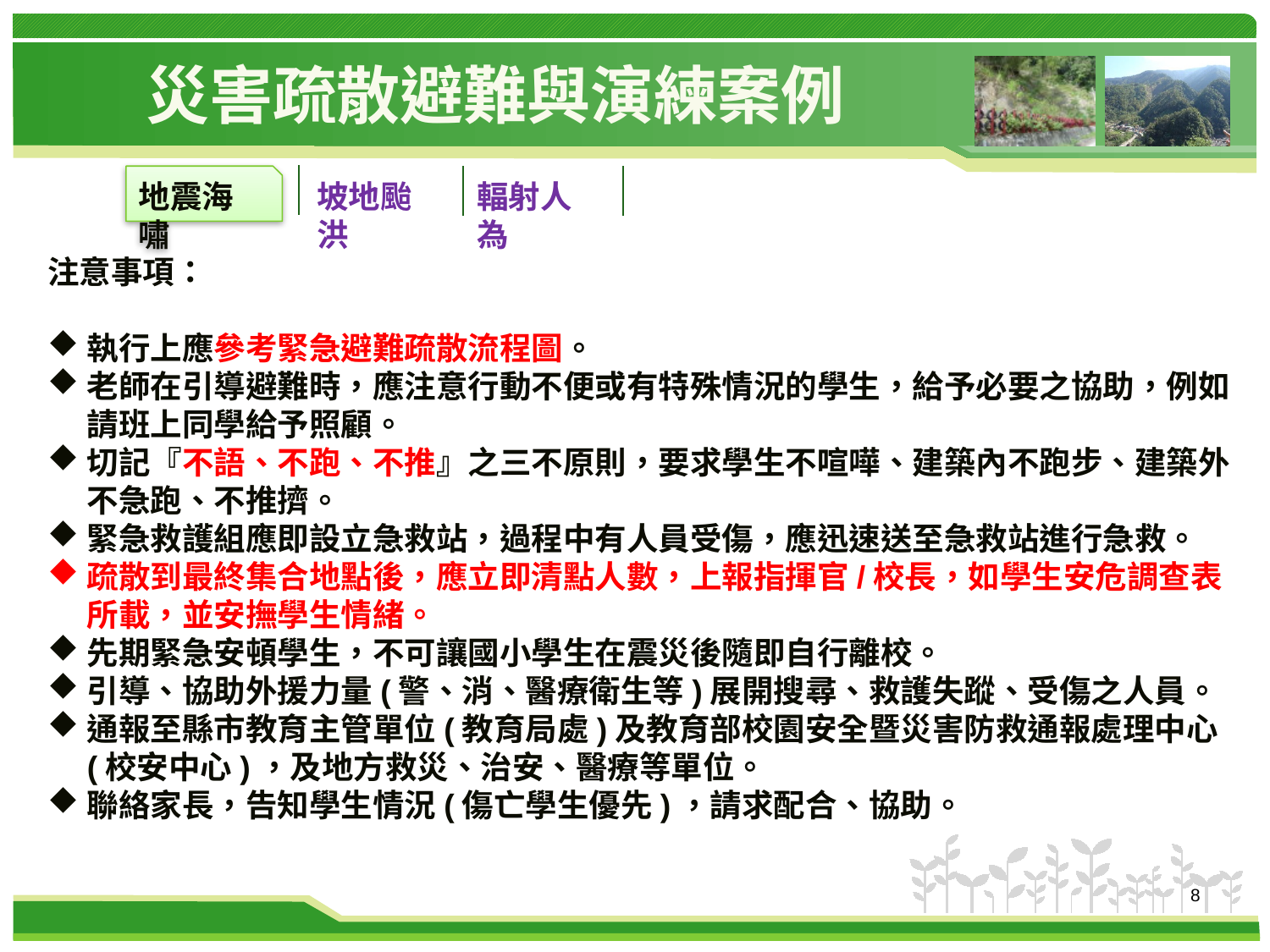

# 災害疏散避難與演練案例
地震海嘯
坡地颱洪
輻射人為
注意事項：

執行上應參考緊急避難疏散流程圖。
老師在引導避難時，應注意行動不便或有特殊情況的學生，給予必要之協助，例如請班上同學給予照顧。
切記『不語、不跑、不推』之三不原則，要求學生不喧嘩、建築內不跑步、建築外不急跑、不推擠。
緊急救護組應即設立急救站，過程中有人員受傷，應迅速送至急救站進行急救。
疏散到最終集合地點後，應立即清點人數，上報指揮官/校長，如學生安危調查表所載，並安撫學生情緒。
先期緊急安頓學生，不可讓國小學生在震災後隨即自行離校。
引導、協助外援力量(警、消、醫療衛生等)展開搜尋、救護失蹤、受傷之人員。
通報至縣市教育主管單位(教育局處)及教育部校園安全暨災害防救通報處理中心(校安中心)，及地方救災、治安、醫療等單位。
聯絡家長，告知學生情況(傷亡學生優先)，請求配合、協助。
8